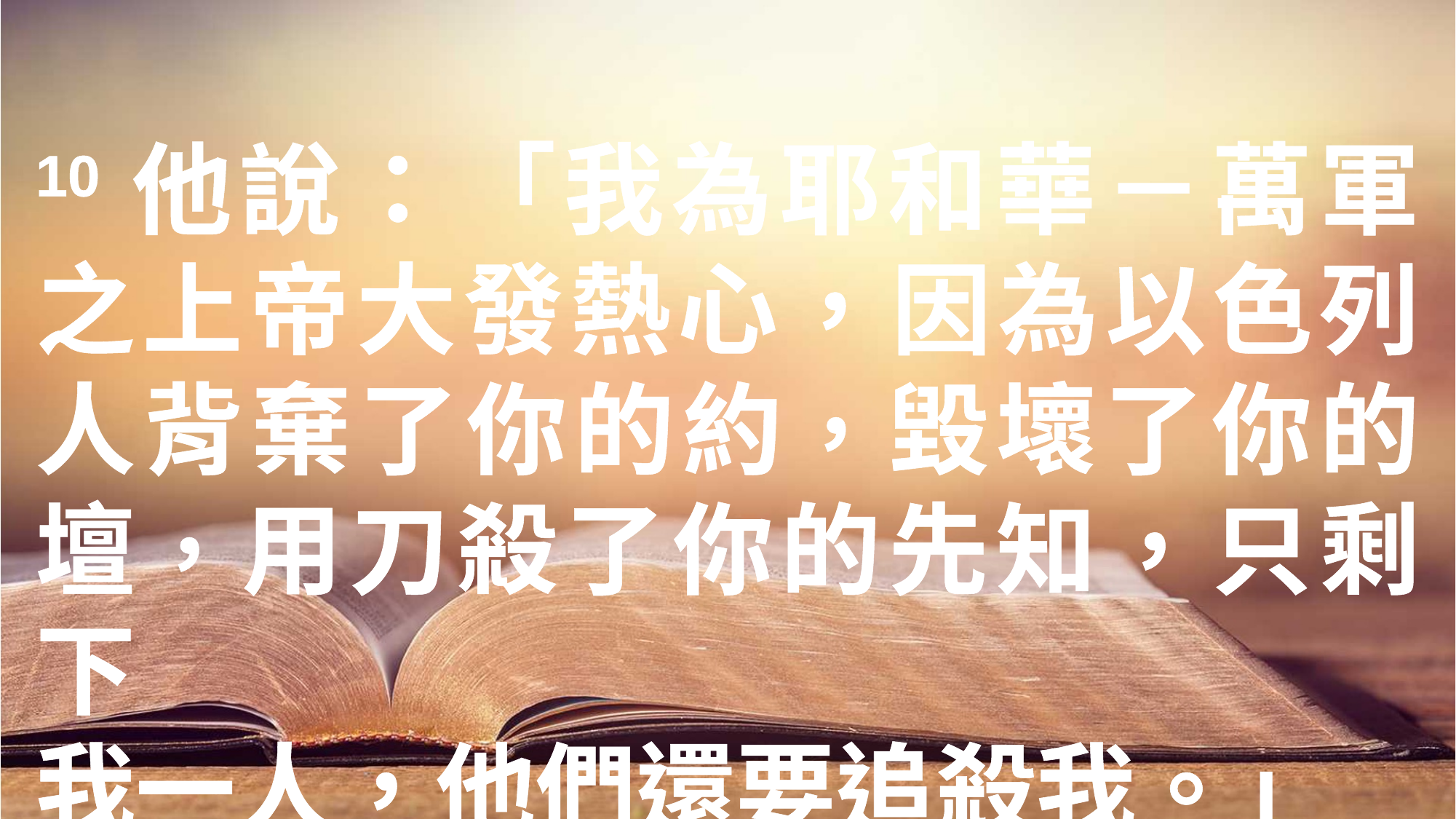

10他說：「我為耶和華－萬軍之上帝大發熱心，因為以色列人背棄了你的約，毀壞了你的壇，用刀殺了你的先知，只剩下
我一人，他們還要追殺我。」